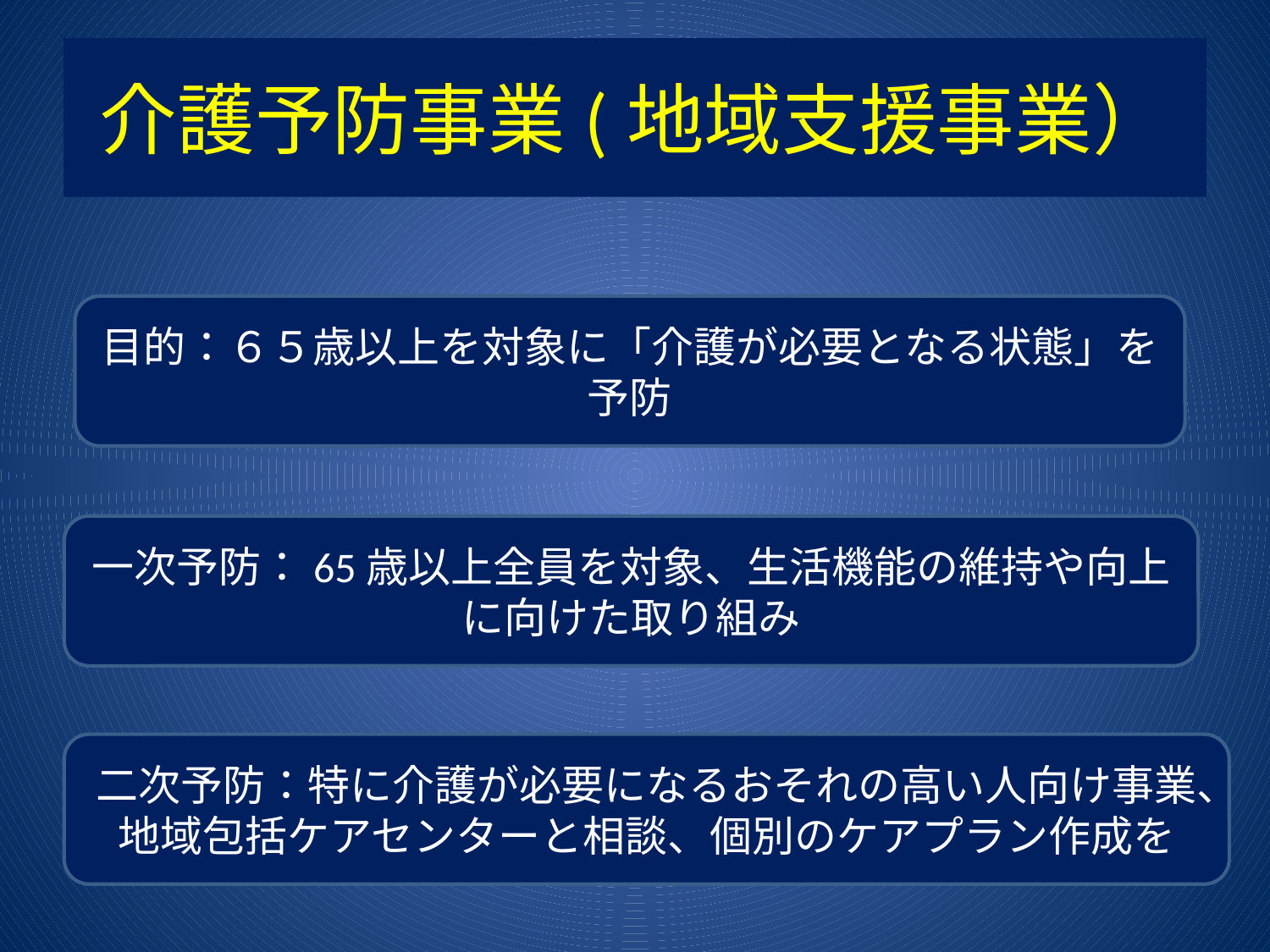

# 介護予防事業(地域支援事業）

目的：６５歳以上を対象に「介護が必要となる状態」を予防

一次予防：65歳以上全員を対象、生活機能の維持や向上に向けた取り組み

二次予防：特に介護が必要になるおそれの高い人向け事業、
地域包括ケアセンターと相談、個別のケアプラン作成を